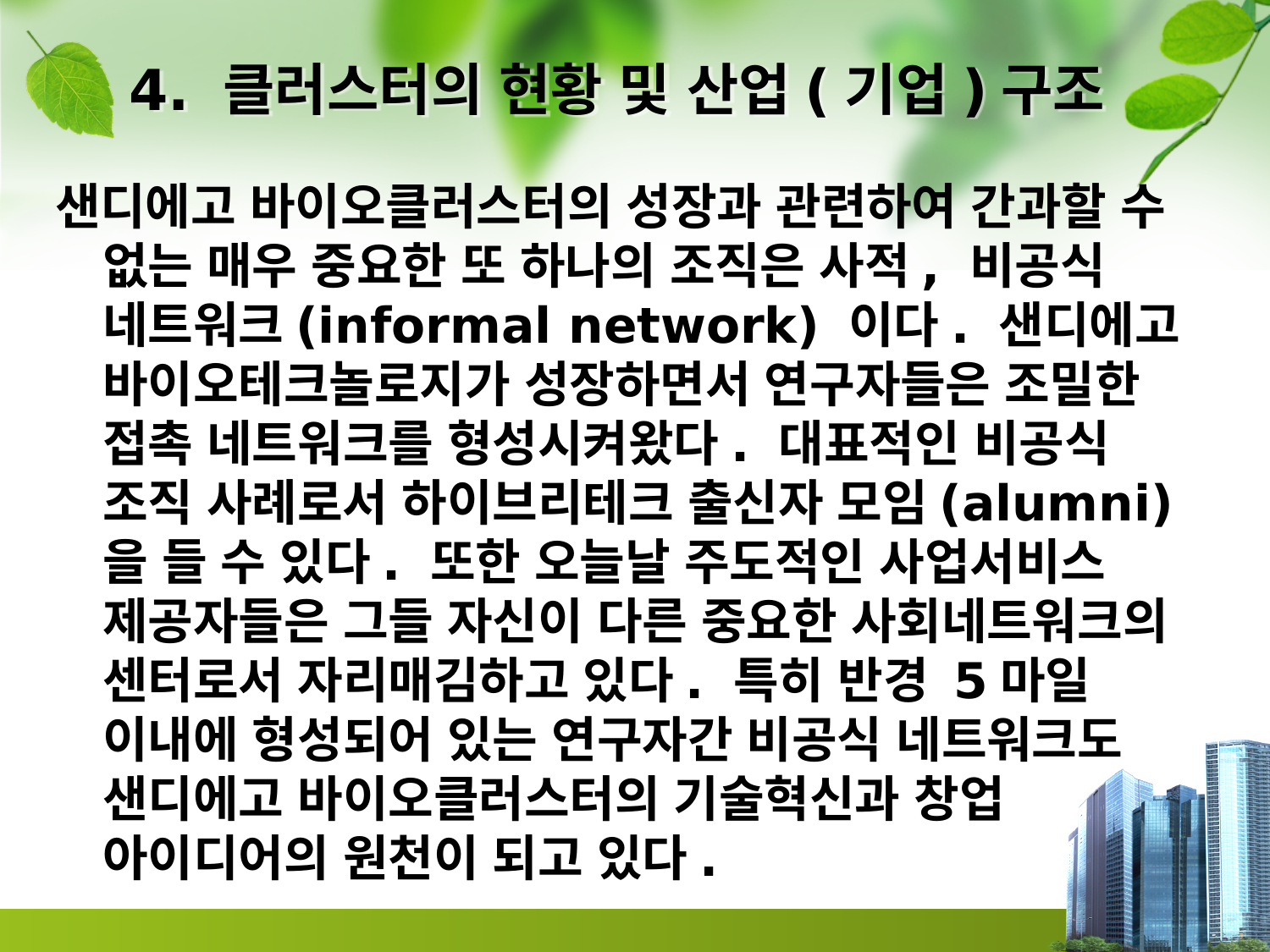

# 4. 클러스터의 현황 및 산업(기업)구조
샌디에고 바이오클러스터의 성장과 관련하여 간과할 수 없는 매우 중요한 또 하나의 조직은 사적, 비공식 네트워크(informal network) 이다. 샌디에고 바이오테크놀로지가 성장하면서 연구자들은 조밀한 접촉 네트워크를 형성시켜왔다. 대표적인 비공식 조직 사례로서 하이브리테크 출신자 모임(alumni)을 들 수 있다. 또한 오늘날 주도적인 사업서비스 제공자들은 그들 자신이 다른 중요한 사회네트워크의 센터로서 자리매김하고 있다. 특히 반경 5마일 이내에 형성되어 있는 연구자간 비공식 네트워크도 샌디에고 바이오클러스터의 기술혁신과 창업 아이디어의 원천이 되고 있다.